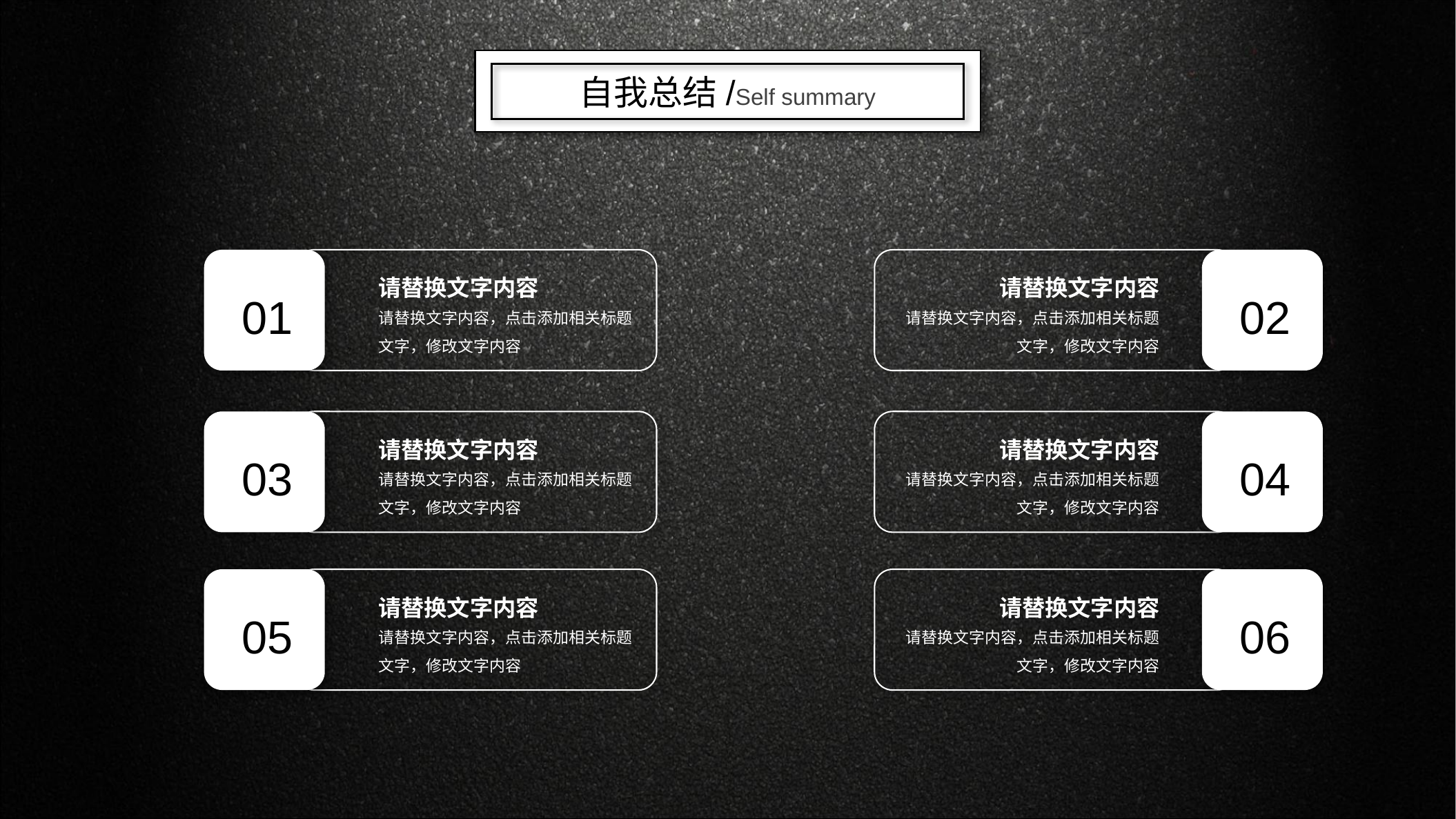

自我总结/Self summary

请替换文字内容
请替换文字内容
01
02
请替换文字内容，点击添加相关标题文字，修改文字内容
请替换文字内容，点击添加相关标题文字，修改文字内容

请替换文字内容
请替换文字内容
03
04
请替换文字内容，点击添加相关标题文字，修改文字内容
请替换文字内容，点击添加相关标题文字，修改文字内容

请替换文字内容
请替换文字内容
05
06
请替换文字内容，点击添加相关标题文字，修改文字内容
请替换文字内容，点击添加相关标题文字，修改文字内容